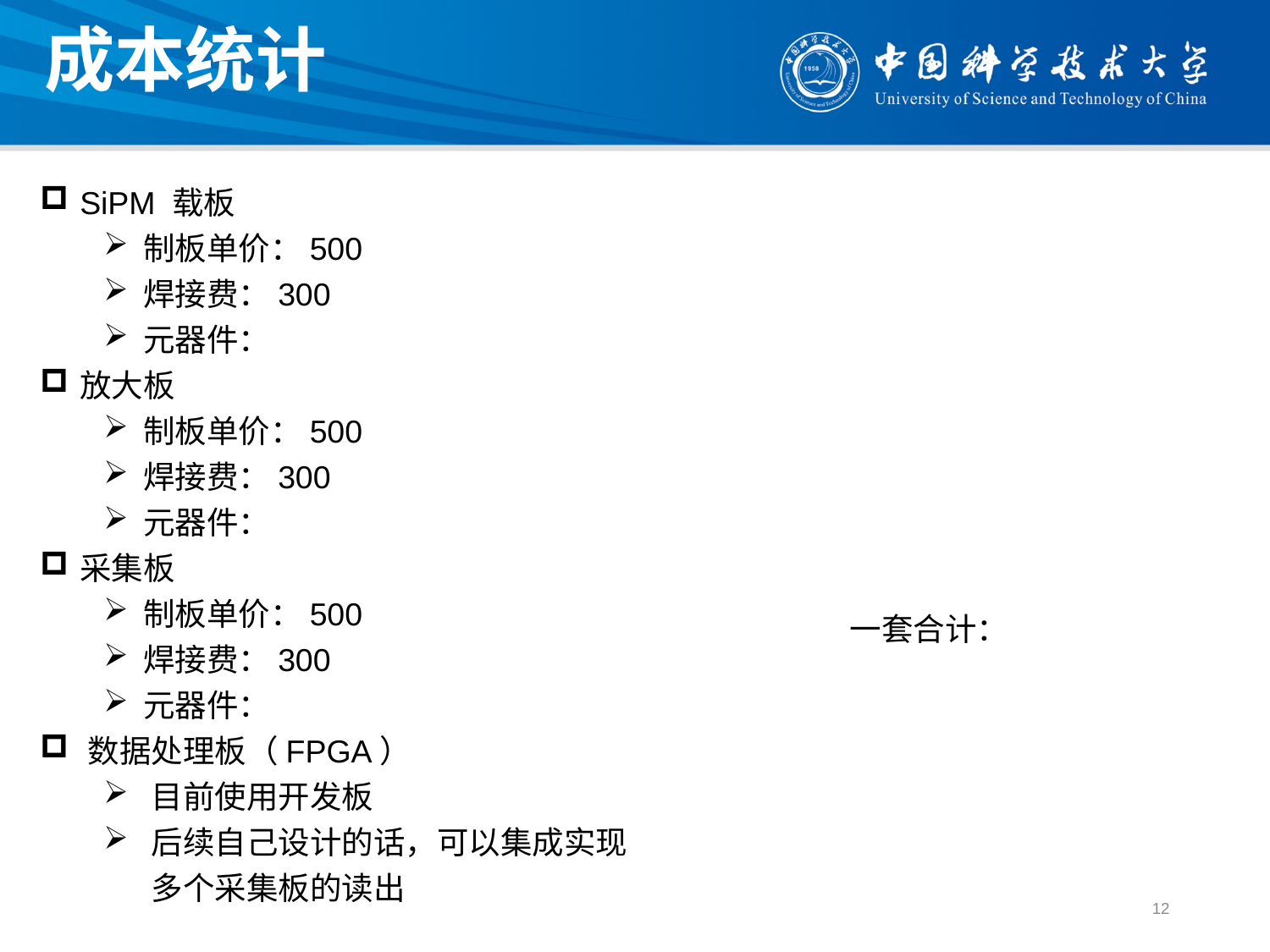

成本统计
SiPM 载板
制板单价：500
焊接费：300
元器件：
放大板
制板单价：500
焊接费：300
元器件：
采集板
制板单价：500
焊接费：300
元器件：
数据处理板（FPGA）
目前使用开发板
后续自己设计的话，可以集成实现多个采集板的读出
一套合计：
12